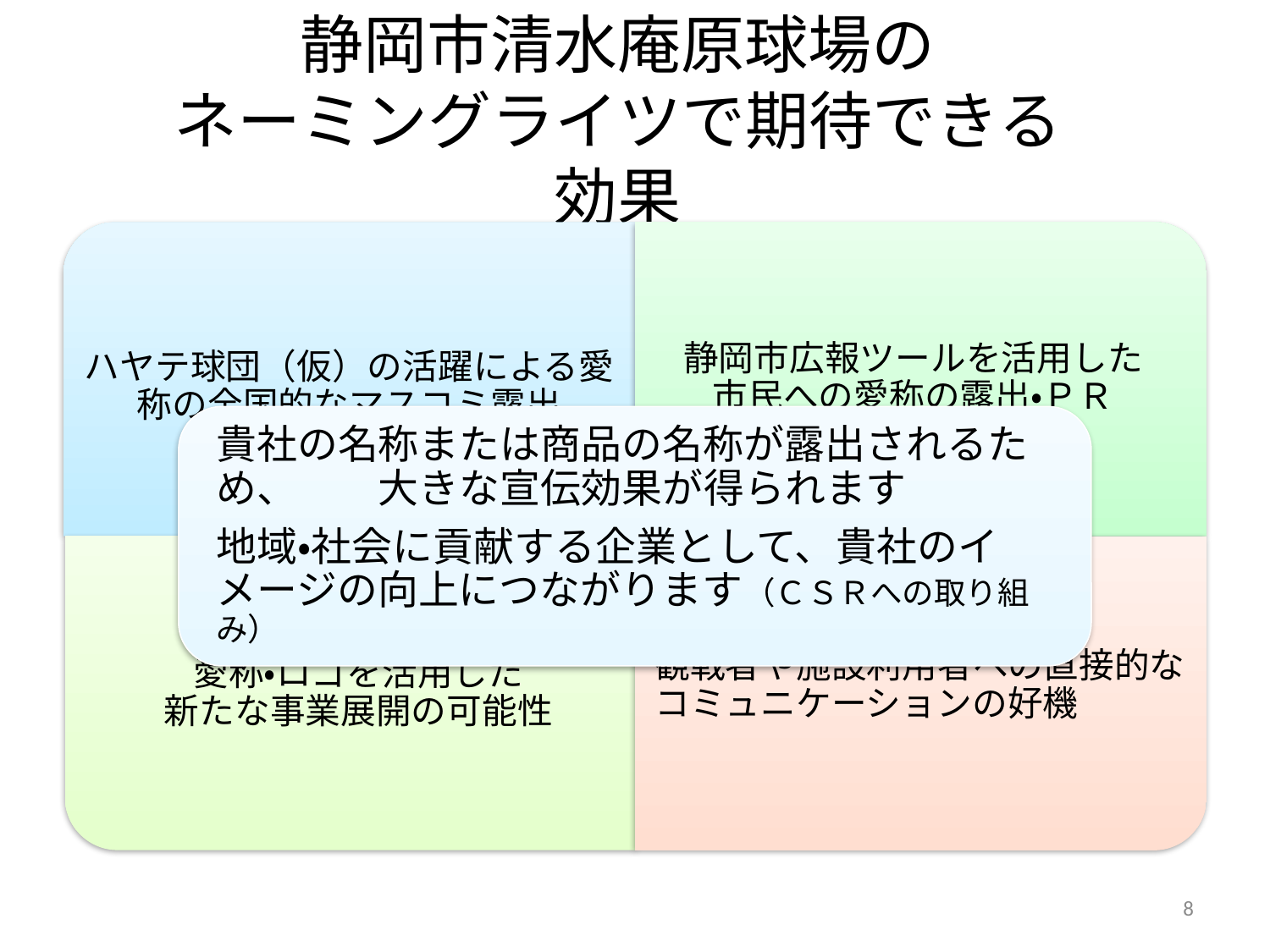

# 静岡市清水庵原球場の ネーミングライツで期待できる効果
ハヤテ球団（仮）の活躍による愛称の全国的なマスコミ露出
静岡市広報ツールを活用した
市民への愛称の露出・ＰＲ
愛称・ロゴを活用した
新たな事業展開の可能性
観戦者や施設利用者への直接的な
コミュニケーションの好機
貴社の名称または商品の名称が露出されるため、　　大きな宣伝効果が得られます
地域・社会に貢献する企業として、貴社のイメージの向上につながります（ＣＳＲへの取り組み）
8